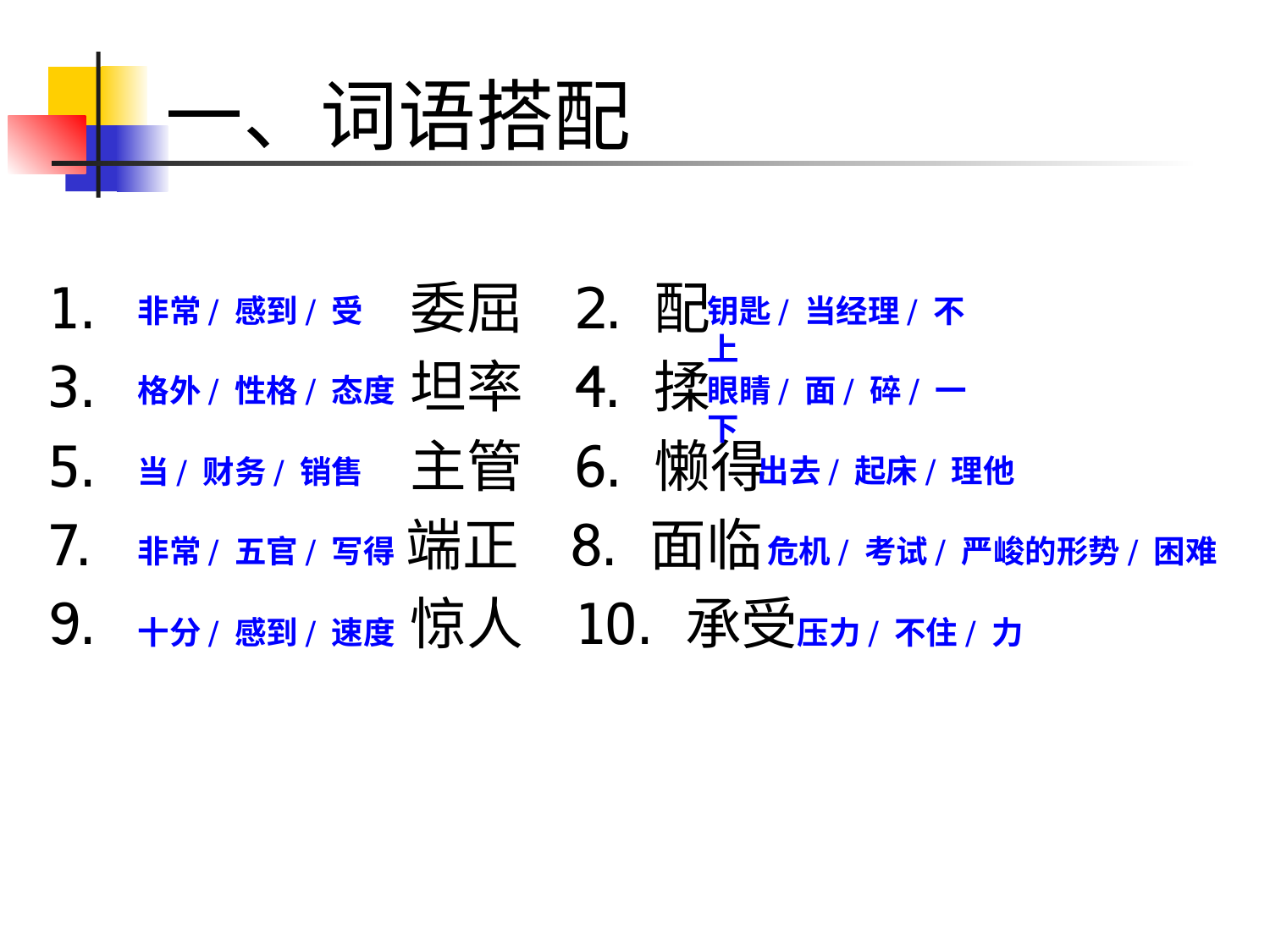

# 一、词语搭配
1. 　　　　　委屈   2. 配
3. 　　　　　坦率   4. 揉
5. 　　　　　主管   6. 懒得
7. 　　　　　端正   8. 面临
9. 　　　　　惊人   10. 承受
非常/感到/受
钥匙/当经理/不上
格外/性格/态度
眼睛/面/碎/一下
出去/起床/理他
当/财务/销售
非常/五官/写得
危机/考试/严峻的形势/困难
十分/感到/速度
压力/不住/力